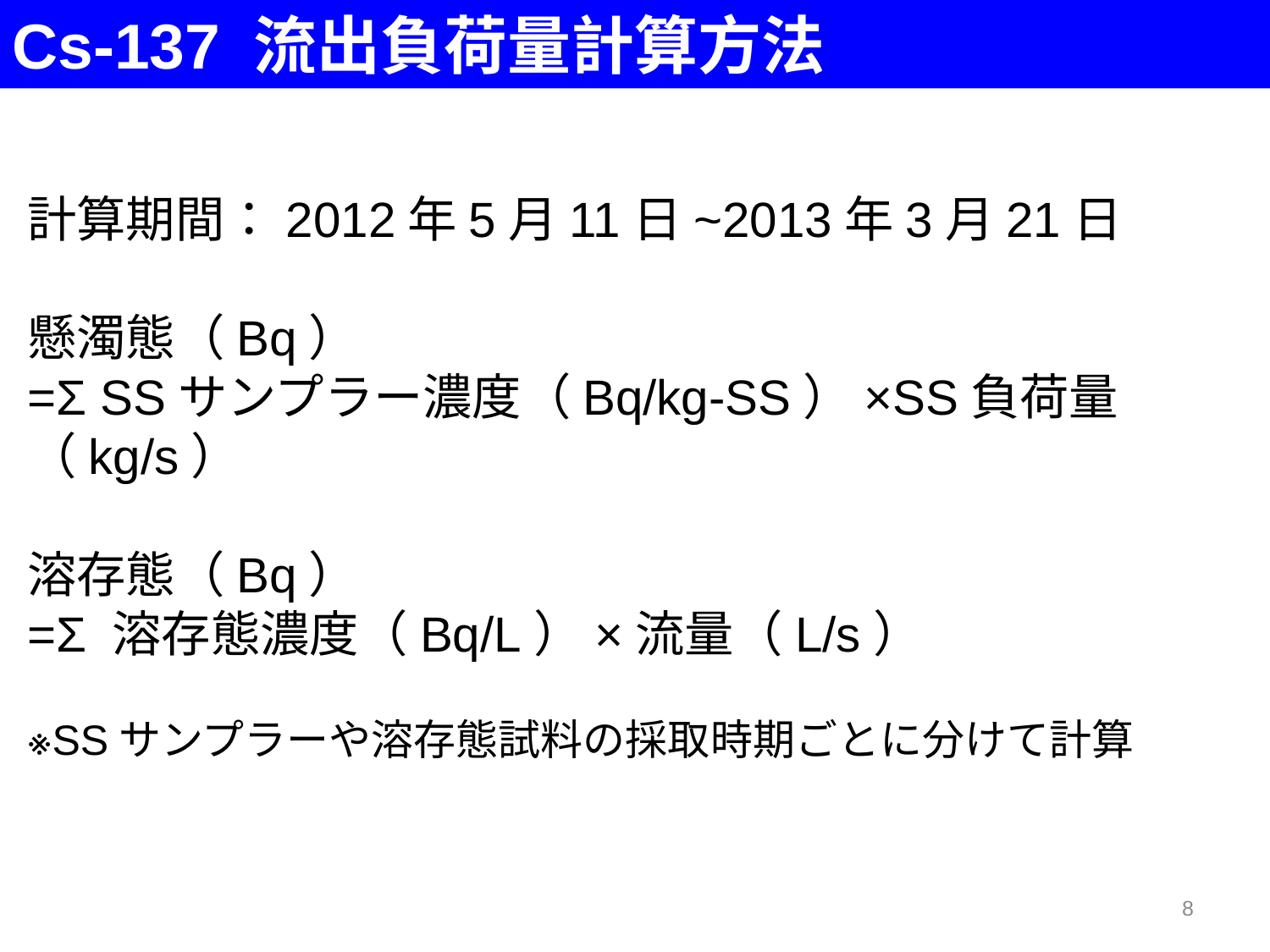

Cs-137 流出負荷量計算方法
計算期間：2012年5月11日~2013年3月21日

懸濁態（Bq）
=Σ SSサンプラー濃度（Bq/kg-SS）×SS負荷量（kg/s）

溶存態（Bq）
=Σ 溶存態濃度（Bq/L）×流量（L/s）

※SSサンプラーや溶存態試料の採取時期ごとに分けて計算
8